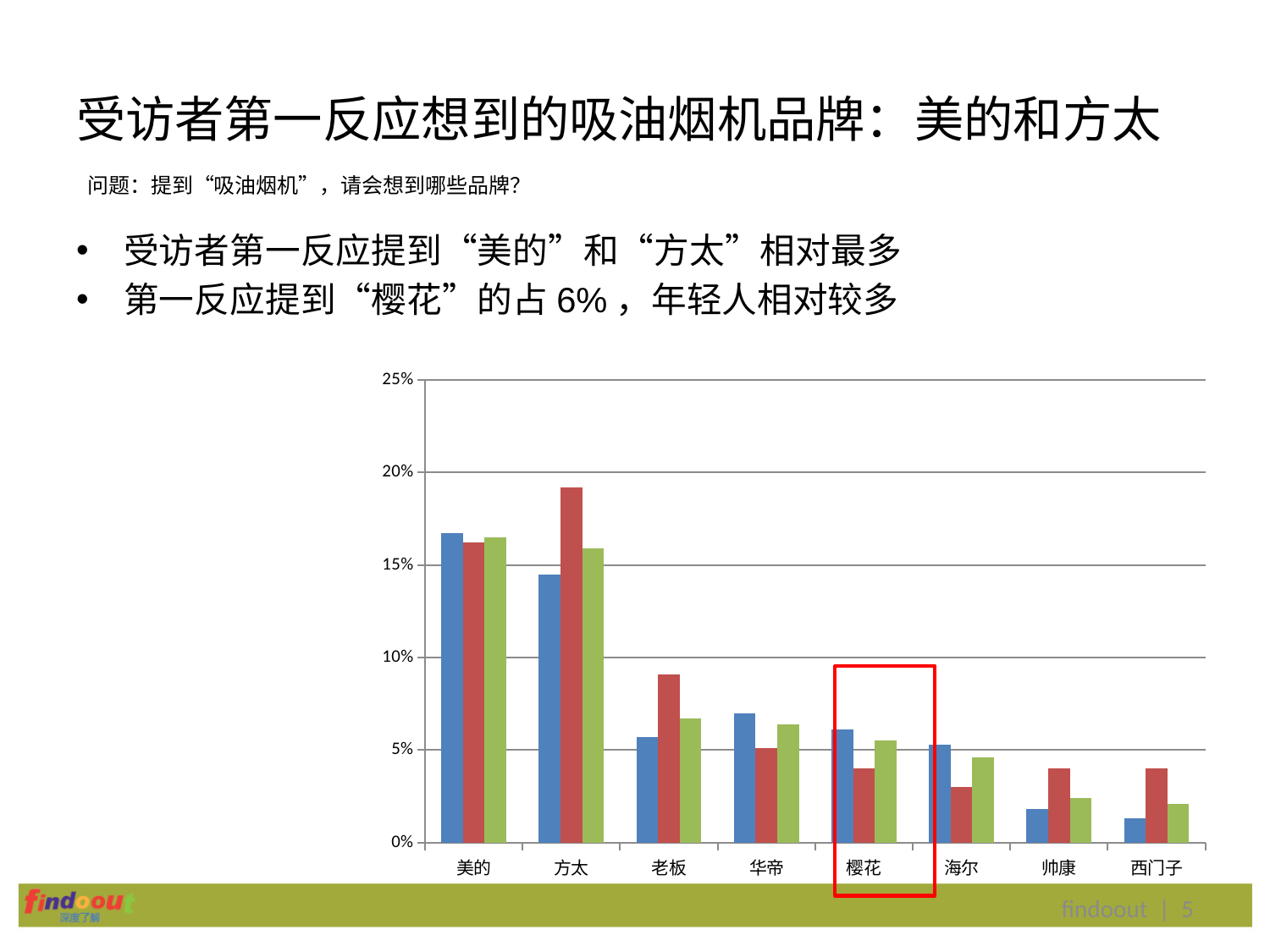

# 受访者第一反应想到的吸油烟机品牌：美的和方太
问题：提到“吸油烟机”，请会想到哪些品牌？

受访者第一反应提到“美的”和“方太”相对最多
第一反应提到“樱花”的占6%，年轻人相对较多

### Chart

| Category | 25-35岁 | 36-45岁 | Total |
|---|---|---|---|
| 美的 | 0.167 | 0.162 | 0.165 |
| 方太 | 0.14500000000000005 | 0.192 | 0.15900000000000006 |
| 老板 | 0.057000000000000016 | 0.09100000000000003 | 0.067 |
| 华帝 | 0.07000000000000002 | 0.051000000000000004 | 0.06400000000000003 |
| 樱花 | 0.06100000000000001 | 0.040000000000000015 | 0.055000000000000014 |
| 海尔 | 0.05300000000000001 | 0.030000000000000002 | 0.046 |
| 帅康 | 0.018 | 0.040000000000000015 | 0.024 |
| 西门子 | 0.012999999999999998 | 0.040000000000000015 | 0.021000000000000008 |
findoout  |  5